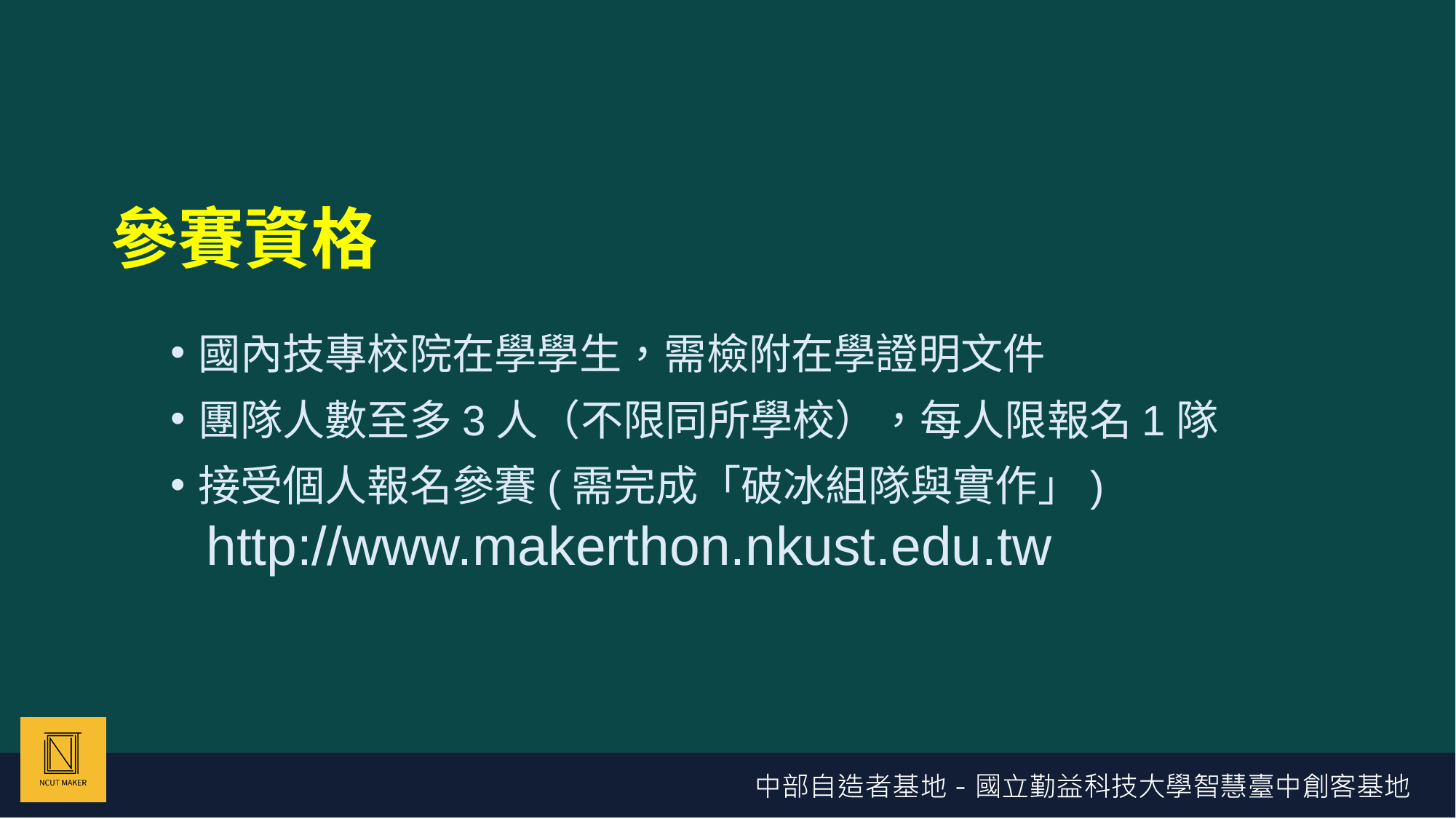

# 參賽資格
國內技專校院在學學生，需檢附在學證明文件
團隊人數至多3人（不限同所學校），每人限報名1隊
接受個人報名參賽(需完成「破冰組隊與實作」)
   http://www.makerthon.nkust.edu.tw